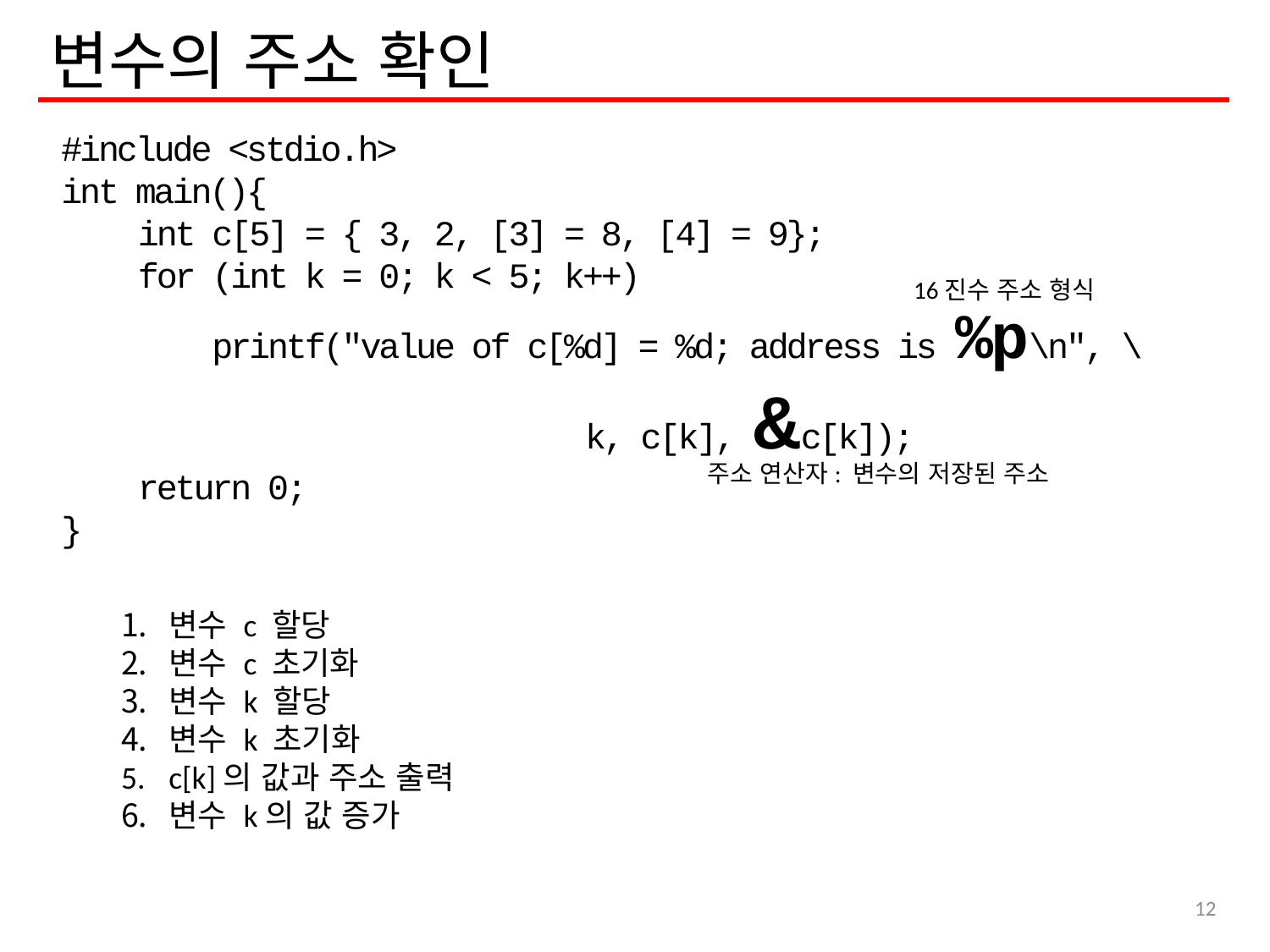

# 변수의 주소 확인
#include <stdio.h>
int main(){
    int c[5] = { 3, 2, [3] = 8, [4] = 9};
    for (int k = 0; k < 5; k++)
        printf("value of c[%d] = %d; address is %p\n", \
                            k, c[k], &c[k]);
    return 0;
}
16진수 주소 형식
주소 연산자: 변수의 저장된 주소
변수 c 할당
변수 c 초기화
변수 k 할당
변수 k 초기화
c[k]의 값과 주소 출력
변수 k의 값 증가
12